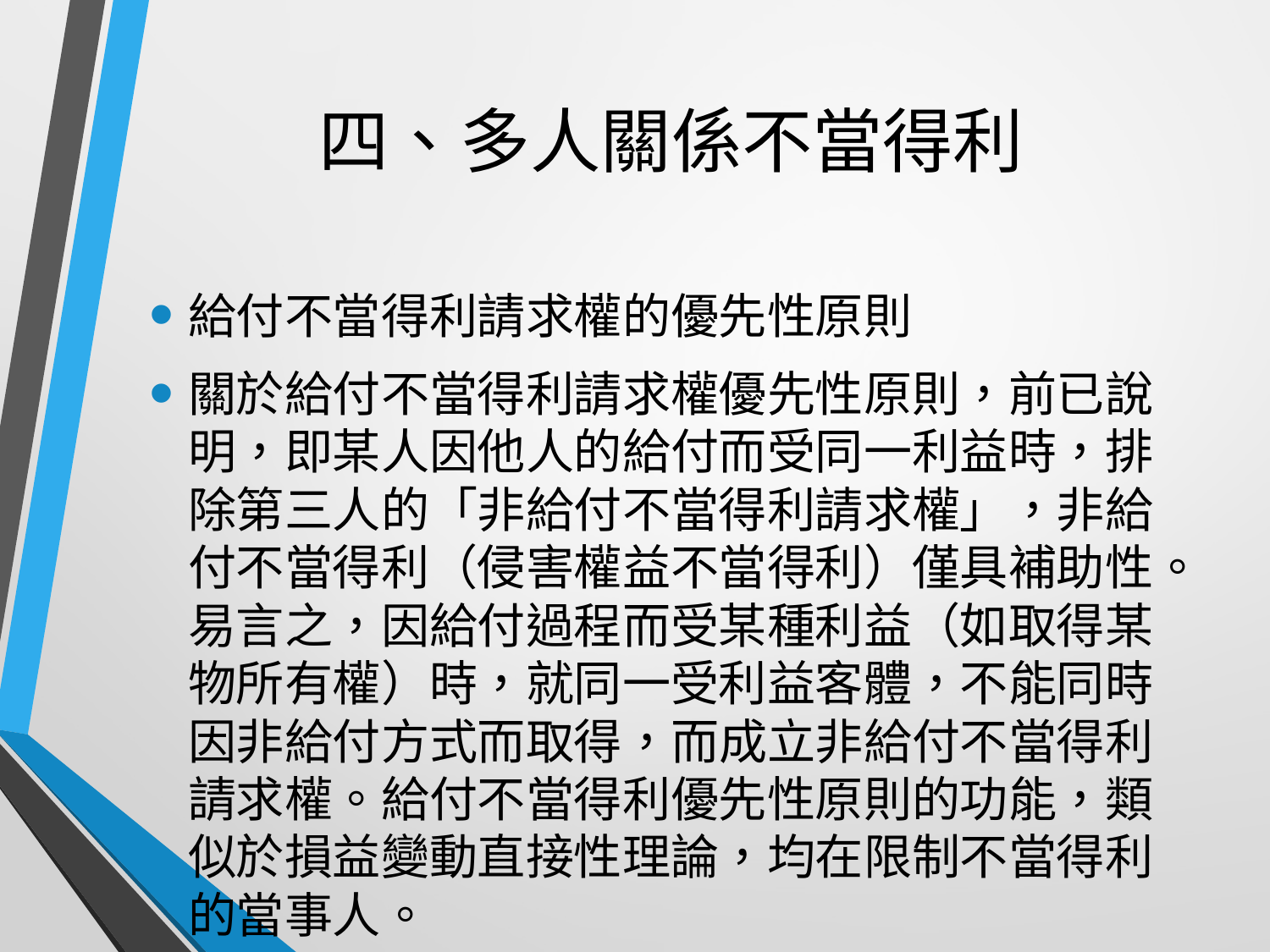

# 四、多人關係不當得利
給付不當得利請求權的優先性原則
關於給付不當得利請求權優先性原則，前已說明，即某人因他人的給付而受同一利益時，排除第三人的「非給付不當得利請求權」，非給付不當得利（侵害權益不當得利）僅具補助性。易言之，因給付過程而受某種利益（如取得某物所有權）時，就同一受利益客體，不能同時因非給付方式而取得，而成立非給付不當得利請求權。給付不當得利優先性原則的功能，類似於損益變動直接性理論，均在限制不當得利的當事人。